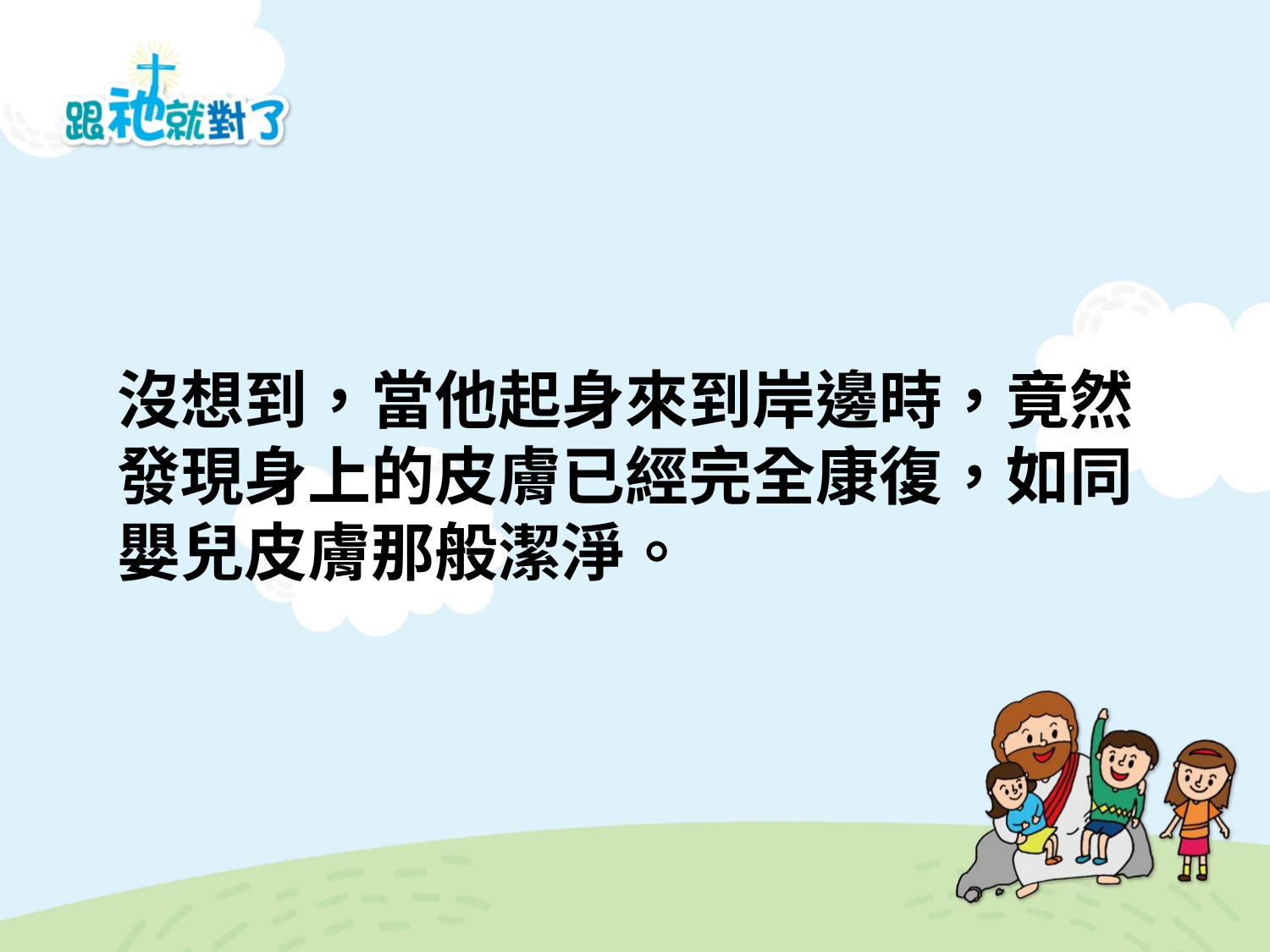

沒想到，當他起身來到岸邊時，竟然發現身上的皮膚已經完全康復，如同嬰兒皮膚那般潔淨。